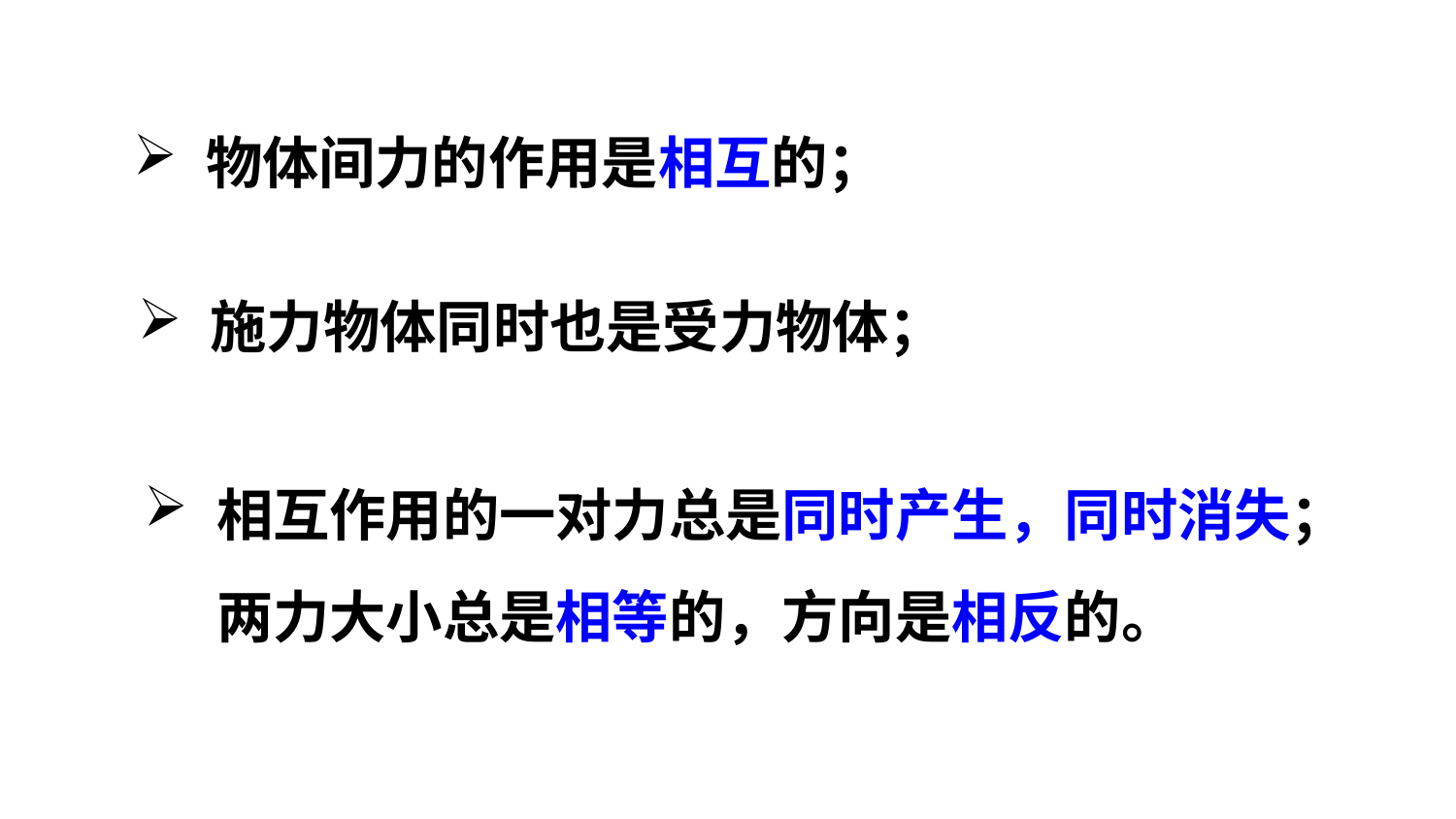

物体间力的作用是相互的；
施力物体同时也是受力物体；
相互作用的一对力总是同时产生，同时消失；两力大小总是相等的，方向是相反的。